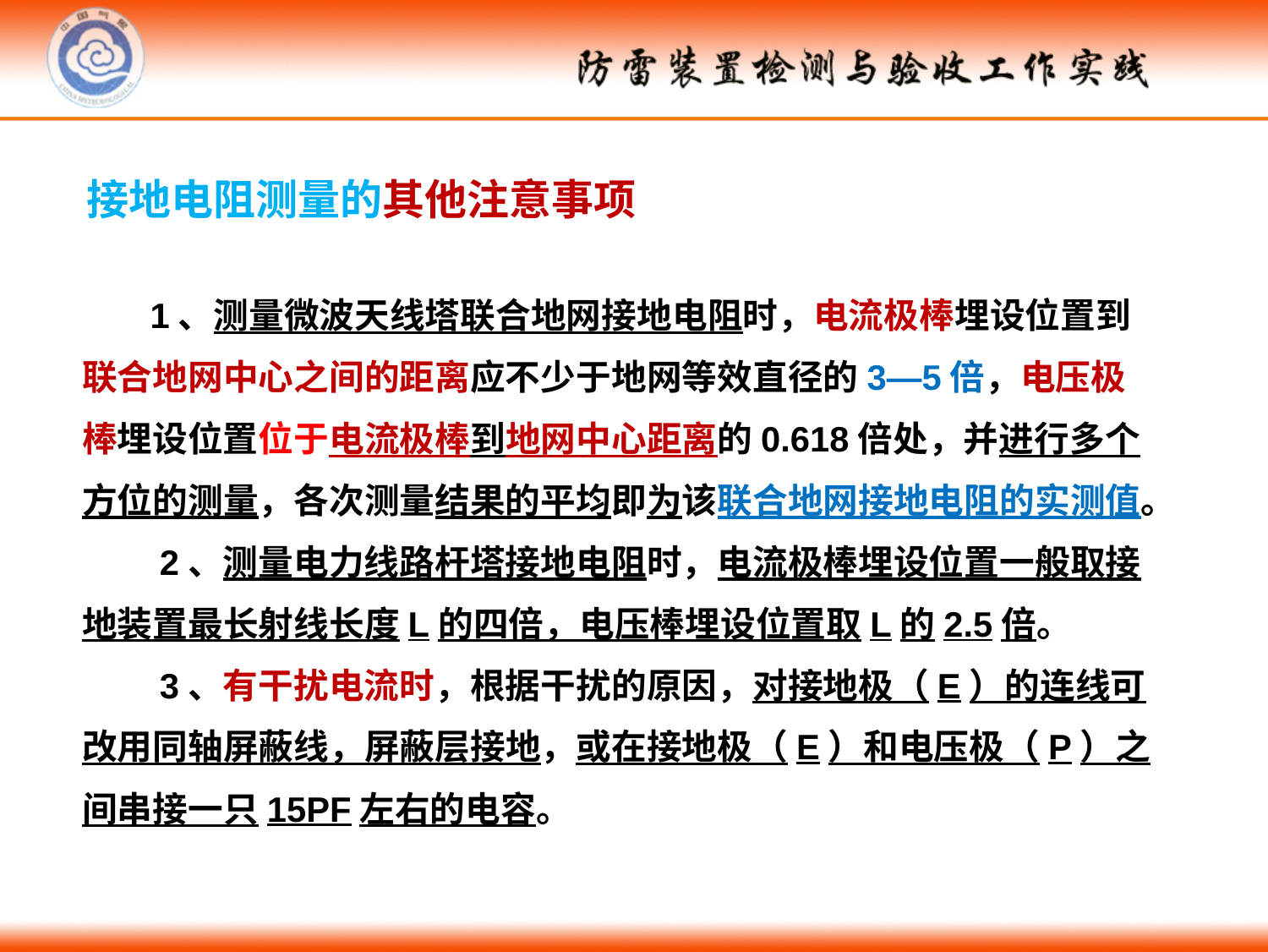

# 接地电阻测量的其他注意事项
       1、测量微波天线塔联合地网接地电阻时，电流极棒埋设位置到联合地网中心之间的距离应不少于地网等效直径的3—5倍，电压极棒埋设位置位于电流极棒到地网中心距离的0.618倍处，并进行多个方位的测量，各次测量结果的平均即为该联合地网接地电阻的实测值。
        2、测量电力线路杆塔接地电阻时，电流极棒埋设位置一般取接地装置最长射线长度L的四倍，电压棒埋设位置取L的2.5倍。
        3、有干扰电流时，根据干扰的原因，对接地极（E）的连线可改用同轴屏蔽线，屏蔽层接地，或在接地极（E）和电压极（P）之间串接一只15PF左右的电容。